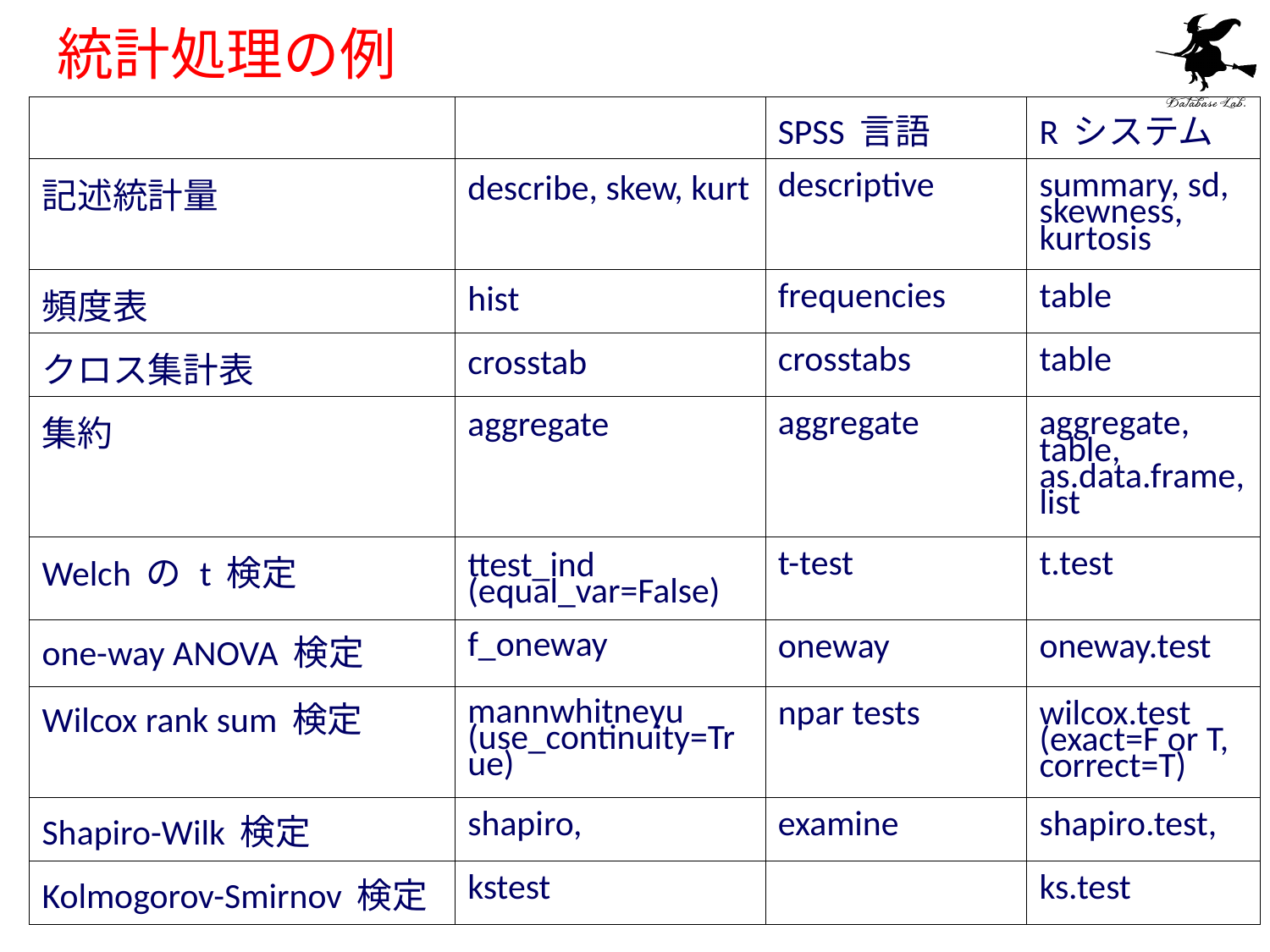

# 統計処理の例
|  |  | SPSS 言語 | R システム |
| --- | --- | --- | --- |
| 記述統計量 | describe, skew, kurt | descriptive | summary, sd, skewness, kurtosis |
| 頻度表 | hist | frequencies | table |
| クロス集計表 | crosstab | crosstabs | table |
| 集約 | aggregate | aggregate | aggregate, table, as.data.frame, list |
| Welch の t 検定 | ttest\_ind (equal\_var=False) | t-test | t.test |
| one-way ANOVA 検定 | f\_oneway | oneway | oneway.test |
| Wilcox rank sum 検定 | mannwhitneyu (use\_continuity=True) | npar tests | wilcox.test (exact=F or T, correct=T) |
| Shapiro-Wilk 検定 | shapiro, | examine | shapiro.test, |
| Kolmogorov-Smirnov 検定 | kstest |  | ks.test |